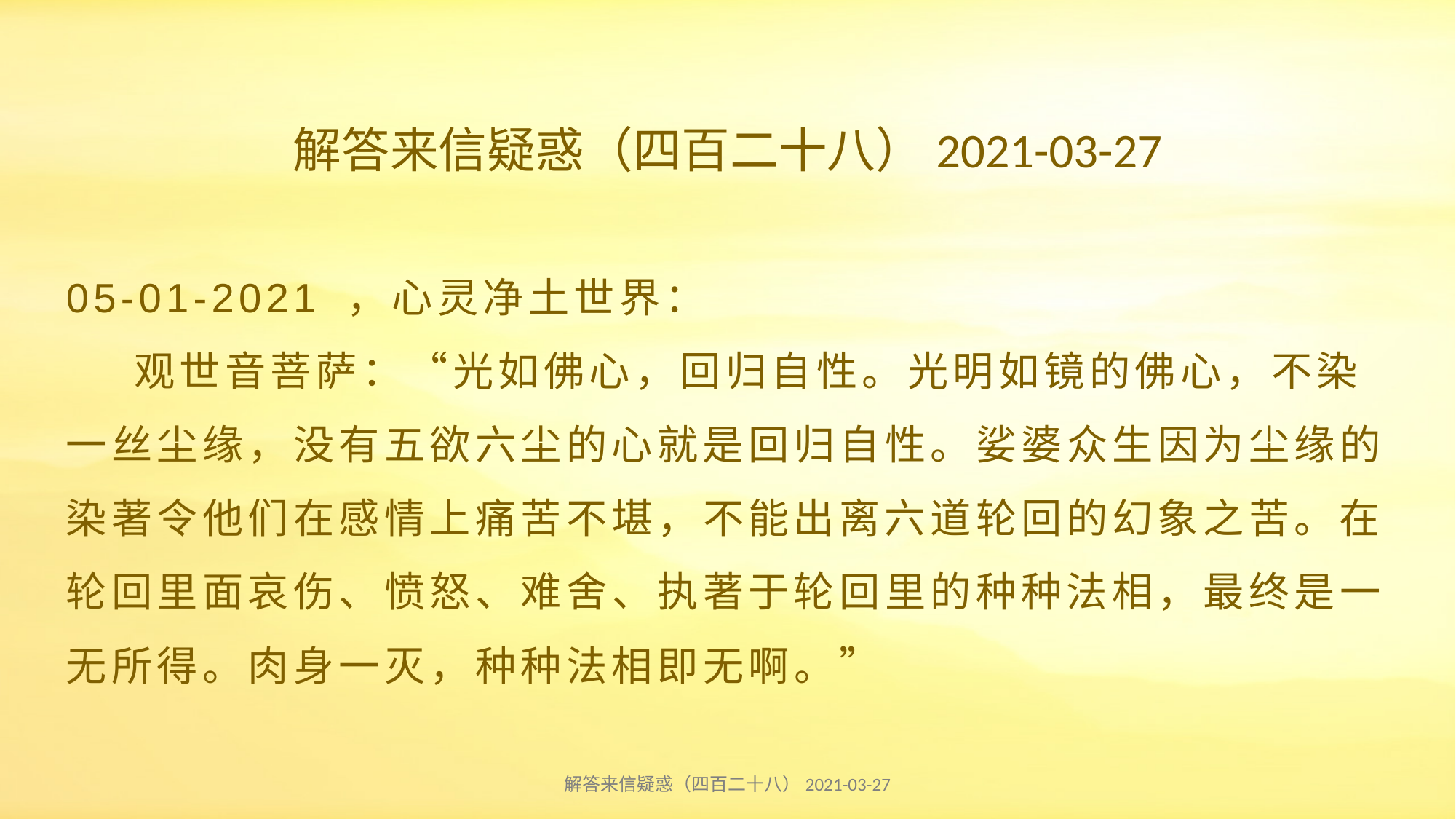

# 05-01-2021 ，心灵净土世界： 观世音菩萨：“光如佛心，回归自性。光明如镜的佛心，不染一丝尘缘，没有五欲六尘的心就是回归自性。娑婆众生因为尘缘的染著令他们在感情上痛苦不堪，不能出离六道轮回的幻象之苦。在轮回里面哀伤、愤怒、难舍、执著于轮回里的种种法相，最终是一无所得。肉身一灭，种种法相即无啊。”
解答来信疑惑（四百二十八）2021-03-27
解答来信疑惑（四百二十八）2021-03-27